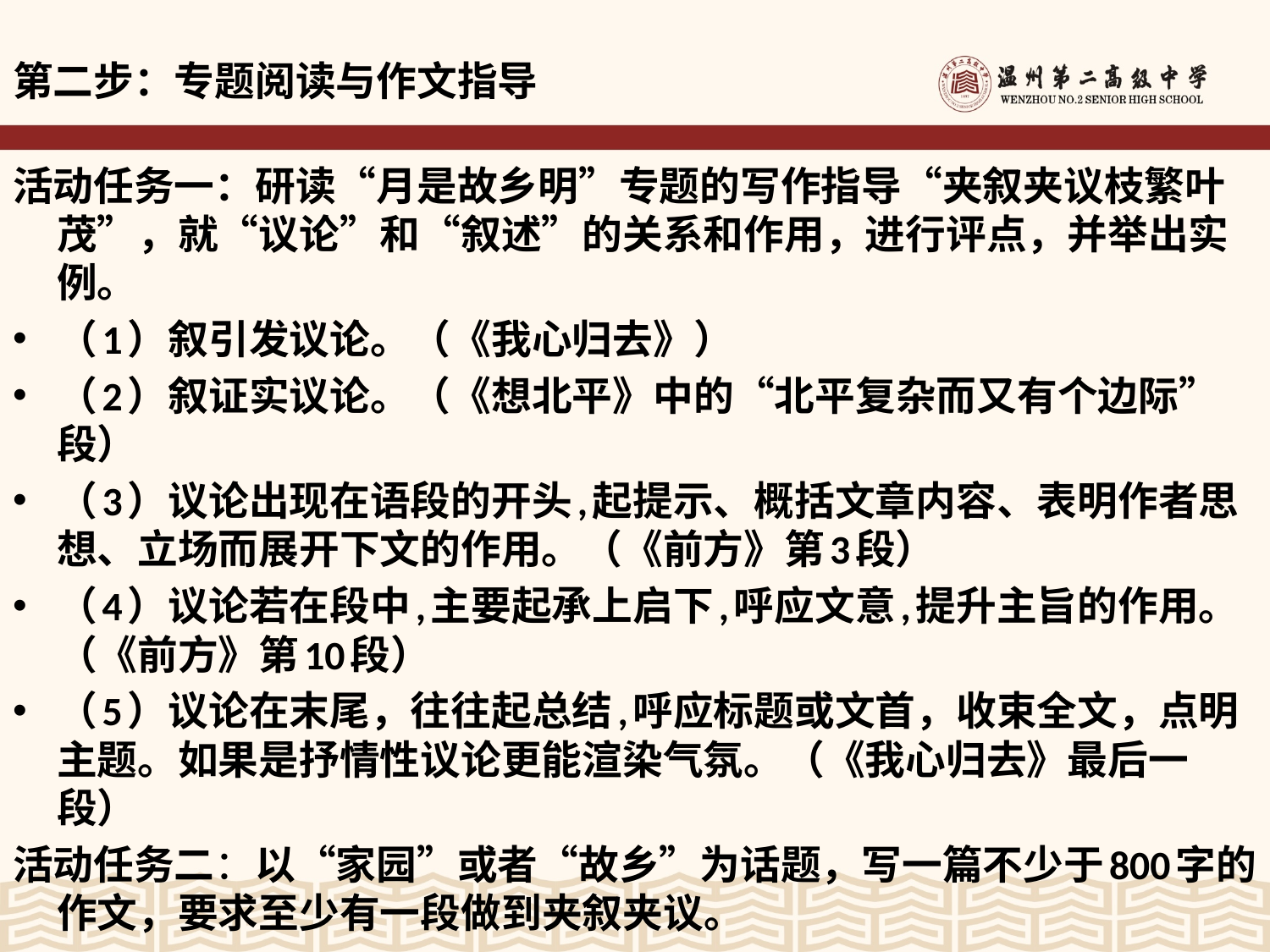

第二步：专题阅读与作文指导

活动任务一：研读“月是故乡明”专题的写作指导“夹叙夹议枝繁叶茂”，就“议论”和“叙述”的关系和作用，进行评点，并举出实例。
（1）叙引发议论。（《我心归去》）
（2）叙证实议论。（《想北平》中的“北平复杂而又有个边际”段）
（3）议论出现在语段的开头,起提示、概括文章内容、表明作者思想、立场而展开下文的作用。（《前方》第3段）
（4）议论若在段中,主要起承上启下,呼应文意,提升主旨的作用。（《前方》第10段）
（5）议论在末尾，往往起总结,呼应标题或文首，收束全文，点明主题。如果是抒情性议论更能渲染气氛。（《我心归去》最后一段）
活动任务二：以“家园”或者“故乡”为话题，写一篇不少于800字的作文，要求至少有一段做到夹叙夹议。